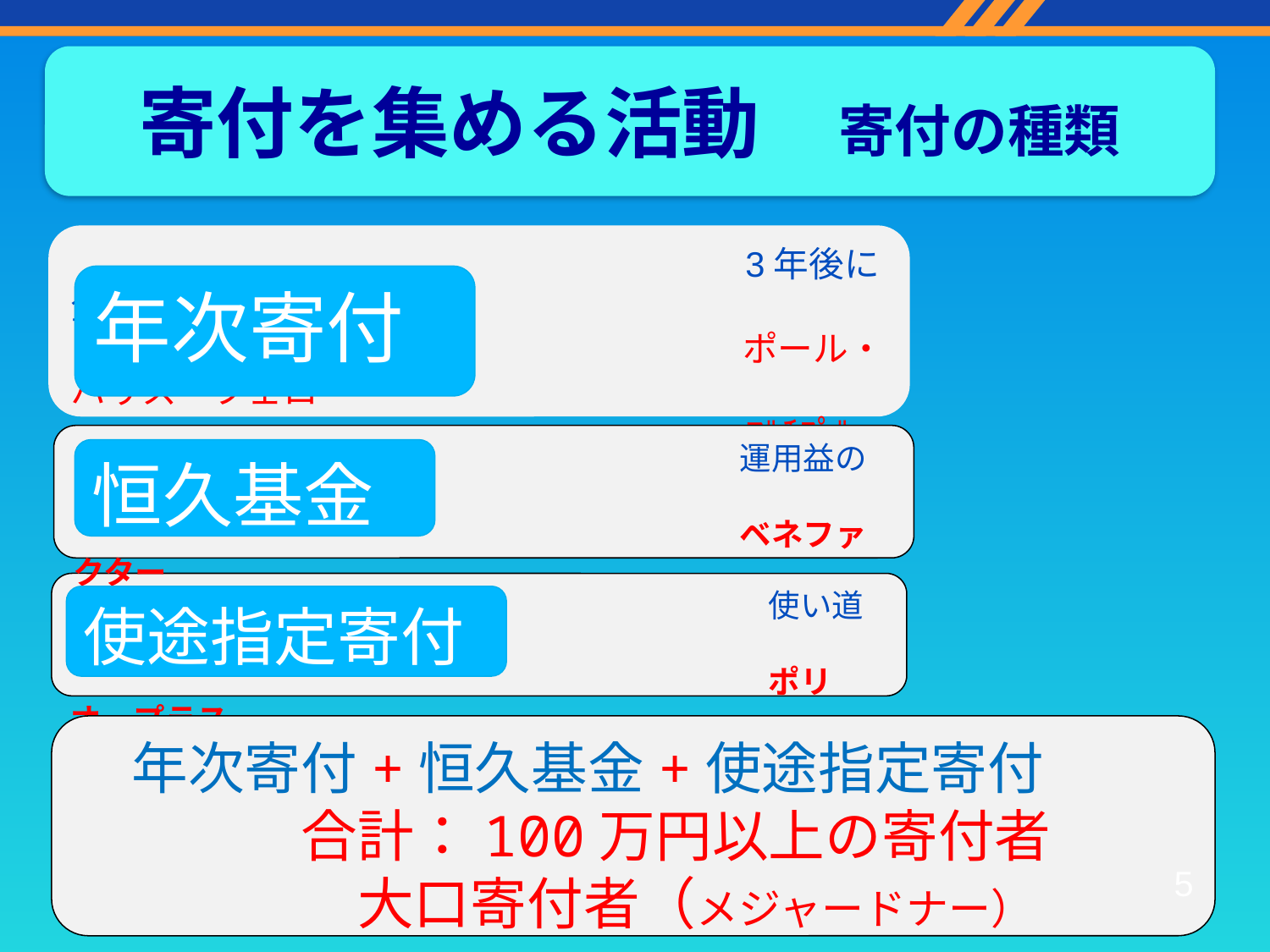

寄付を集める活動　寄付の種類
　　　　　　　　　　　　　　　　　　　　　3年後に全額使われる
　　　　　　　　　　　　　　　　　　　ポール・ハリス　フェロー
　　　　　　　　　　　　　　　　　　　　　　　　ﾏﾙﾁﾌﾟﾙ
　　　　　　　　　　　　　　　　　　　　　ポールハリスフェロー

年次寄付
　　　　　　　　　　　　　　　　　　　　　運用益のみ3年後に使用
　　　　　　　　　　　　　　　　　　　　　ベネファクター
恒久基金
　　　　　　　　　　　　　　　　　　　　　　使い道を決めて寄付
　　　　　　　　　　　　　　　　　　　　　　ポリオ・プラス
使途指定寄付
　年次寄付+恒久基金+使途指定寄付
　　　　合計：100万円以上の寄付者
　　　　　大口寄付者（メジャードナー）
5